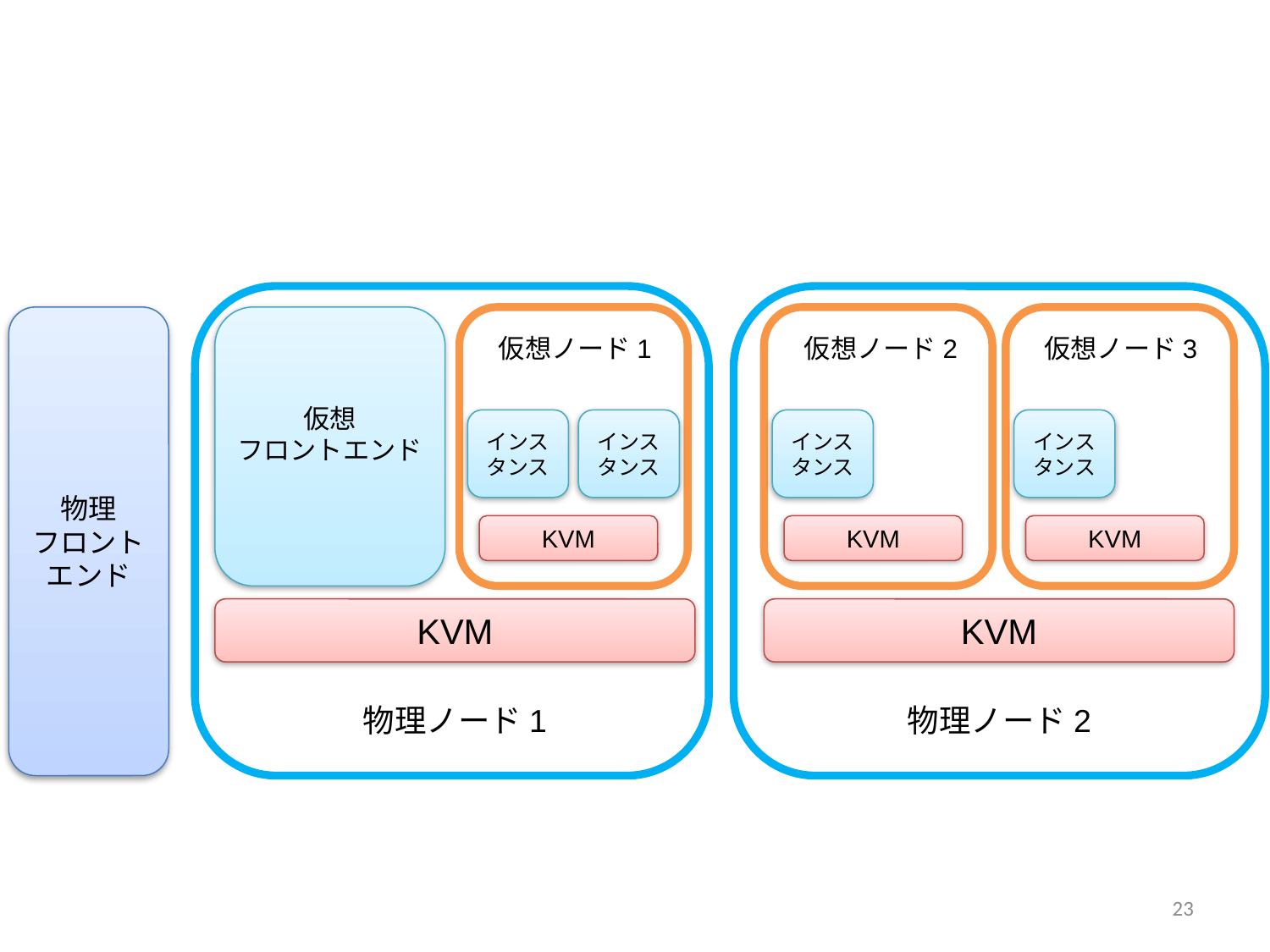

物理
フロント
エンド

仮想ノード1
仮想ノード2
仮想ノード3
仮想
フロントエンド
インスタンス
インスタンス
インスタンス
インスタンス
KVM
KVM
KVM
KVM
KVM
物理ノード1
物理ノード2
23